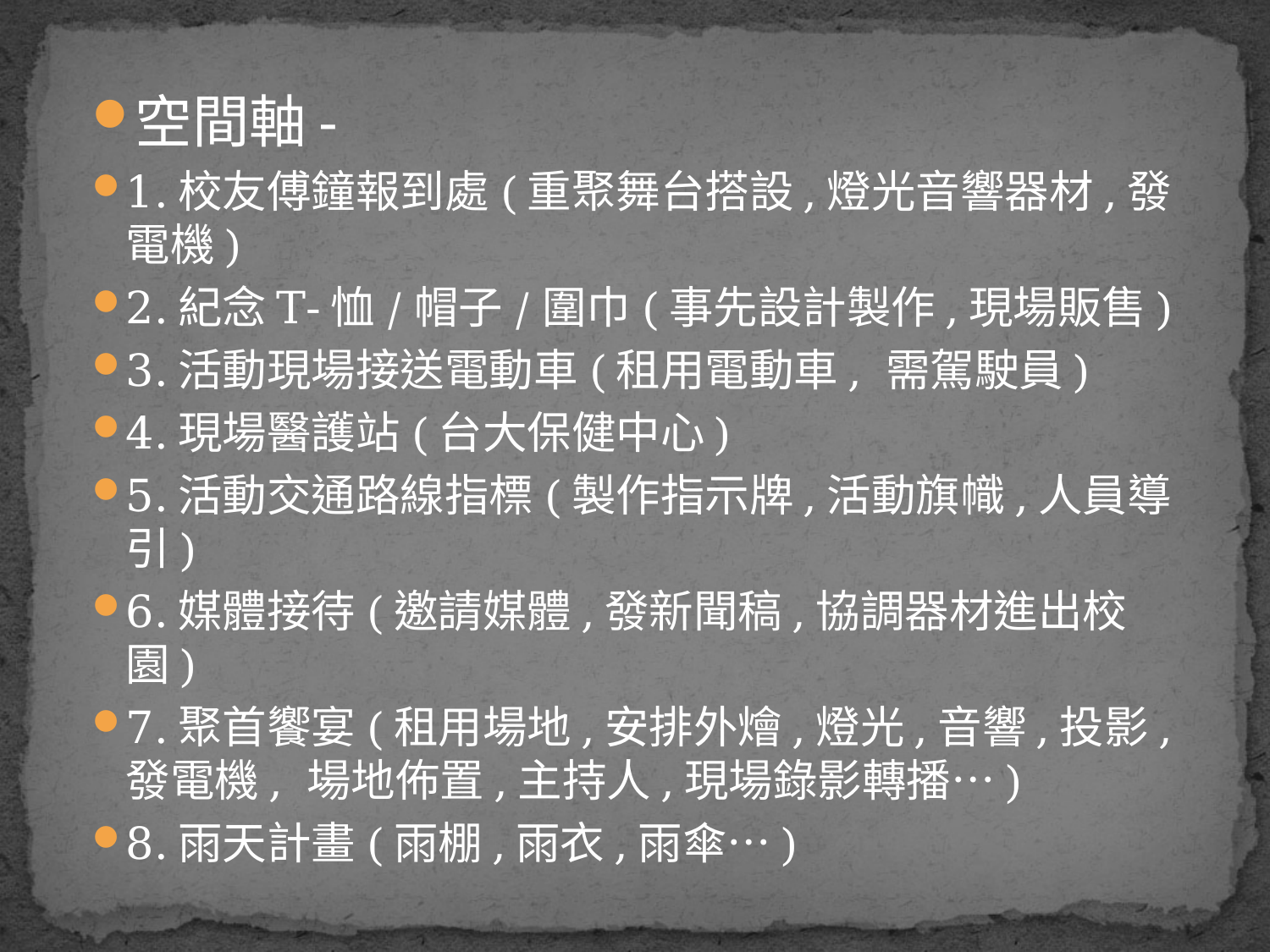

空間軸-
1.校友傅鐘報到處(重聚舞台搭設,燈光音響器材,發電機)
2.紀念T-恤/帽子/圍巾(事先設計製作,現場販售)
3.活動現場接送電動車(租用電動車, 需駕駛員)
4.現場醫護站(台大保健中心)
5.活動交通路線指標(製作指示牌,活動旗幟,人員導引)
6.媒體接待(邀請媒體,發新聞稿,協調器材進出校園)
7.聚首饗宴(租用場地,安排外燴,燈光,音響,投影,發電機, 場地佈置,主持人,現場錄影轉播…)
8.雨天計畫(雨棚,雨衣,雨傘…)